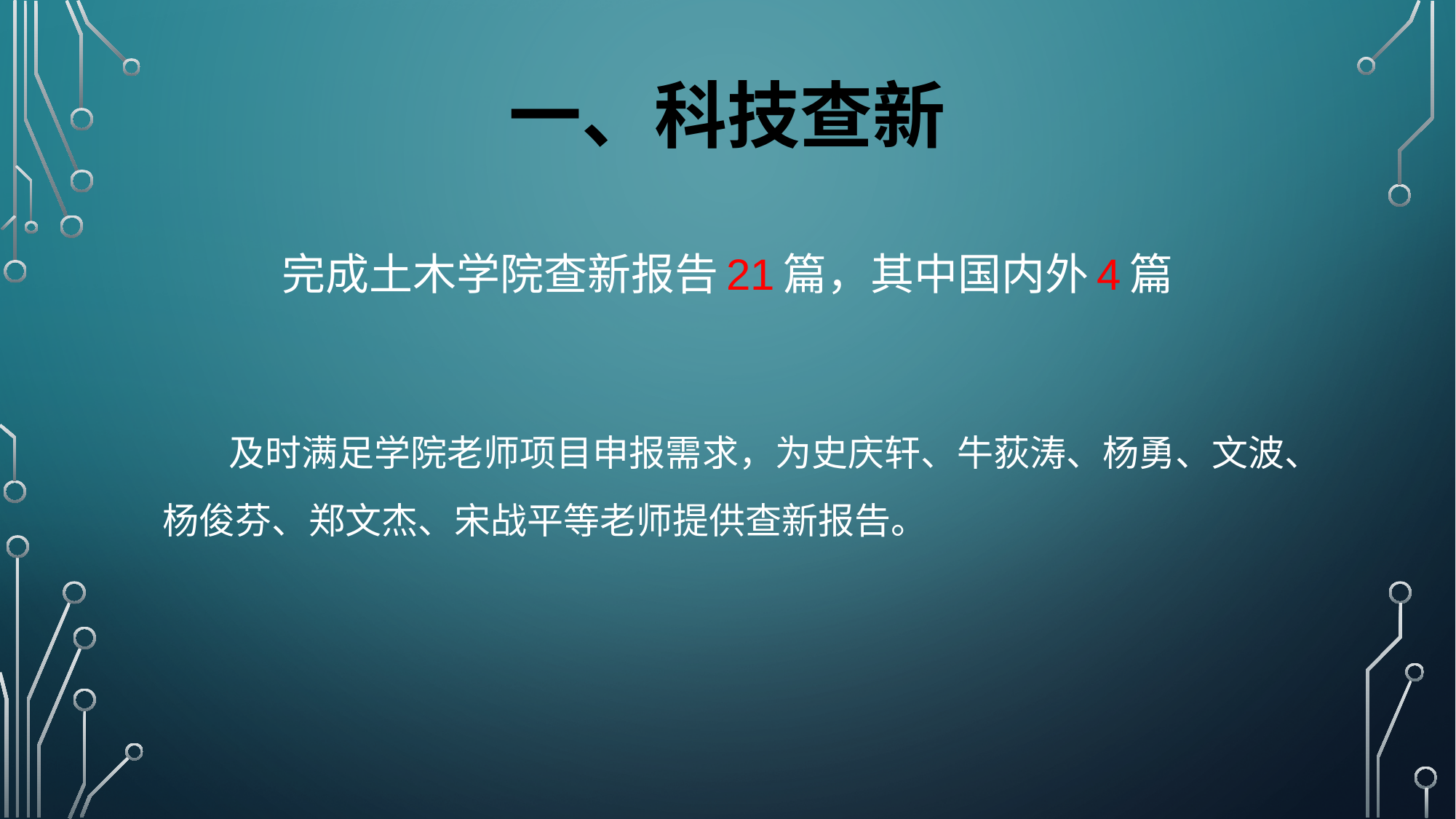

# 一、科技查新 完成土木学院查新报告21篇，其中国内外4篇
       及时满足学院老师项目申报需求，为史庆轩、牛荻涛、杨勇、文波、
杨俊芬、郑文杰、宋战平等老师提供查新报告。